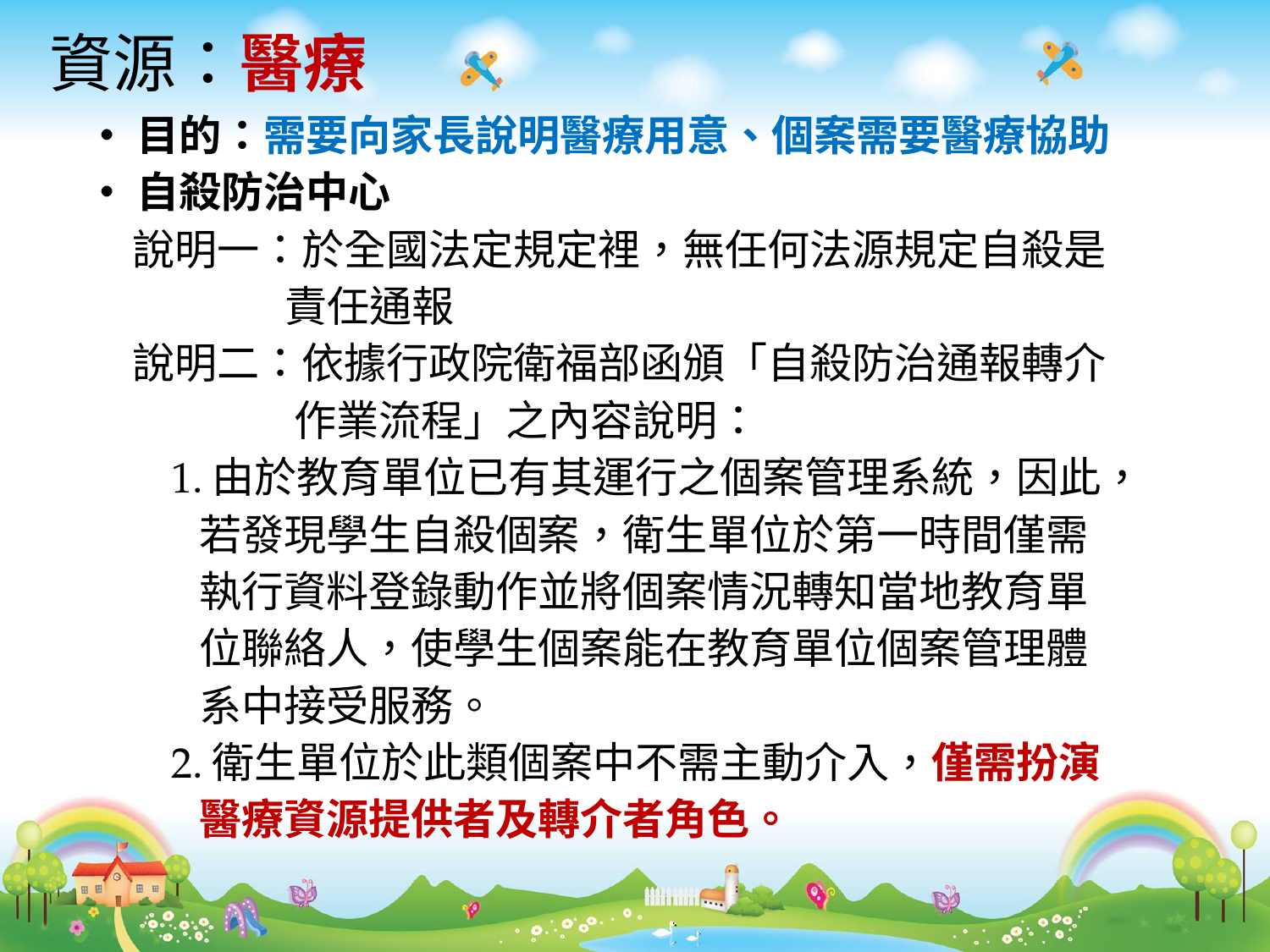

# 資源：醫療
 ‧目的：需要向家長說明醫療用意、個案需要醫療協助
 ‧自殺防治中心
     說明一：於全國法定規定裡，無任何法源規定自殺是
                     責任通報
     說明二：依據行政院衛福部函頒「自殺防治通報轉介
                      作業流程」之內容說明：
         1.由於教育單位已有其運行之個案管理系統，因此，
            若發現學生自殺個案，衛生單位於第一時間僅需
            執行資料登錄動作並將個案情況轉知當地教育單
            位聯絡人，使學生個案能在教育單位個案管理體
            系中接受服務。
         2.衛生單位於此類個案中不需主動介入，僅需扮演
            醫療資源提供者及轉介者角色。